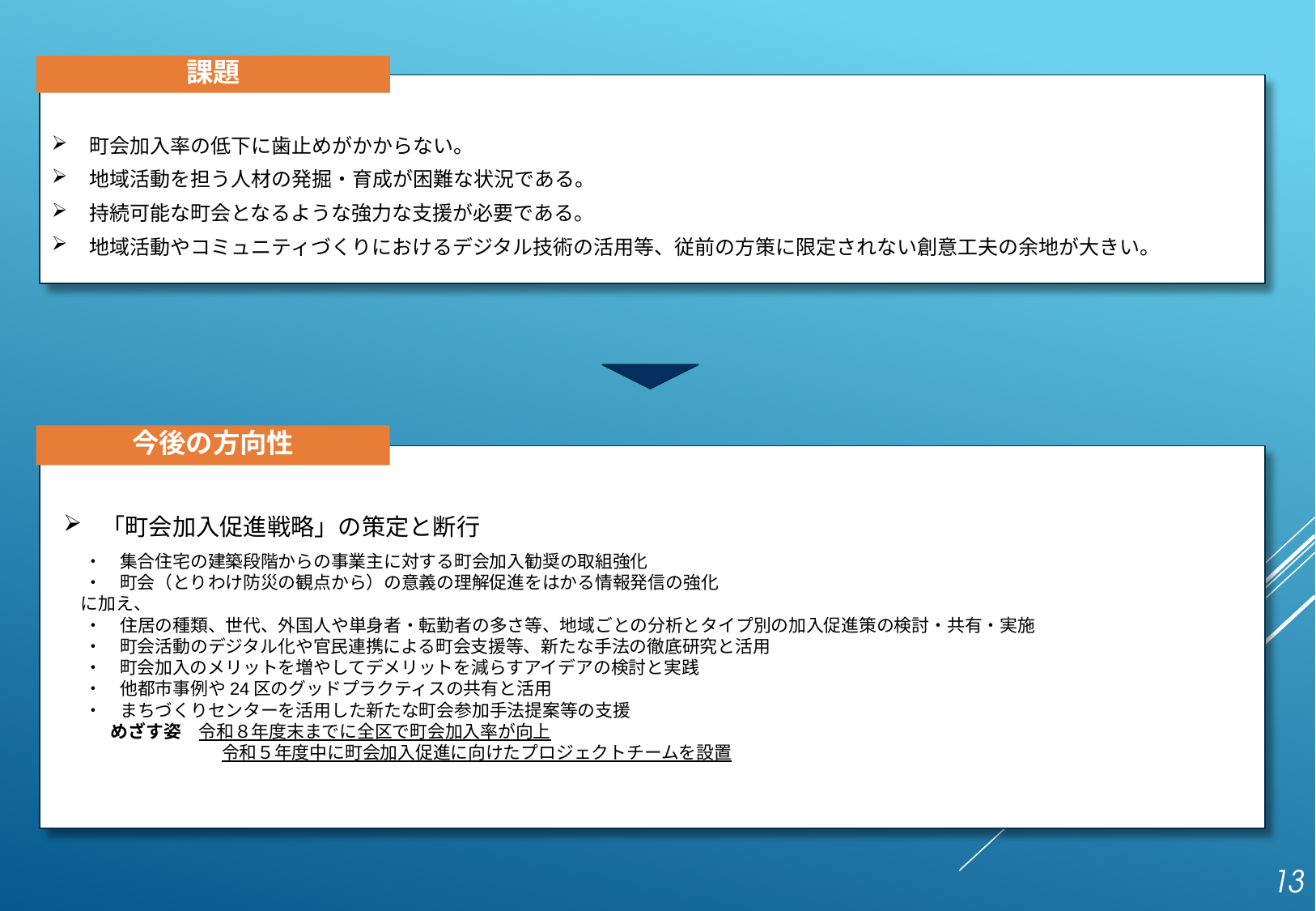

課題

町会加入率の低下に歯止めがかからない。
地域活動を担う人材の発掘・育成が困難な状況である。
持続可能な町会となるような強力な支援が必要である。
地域活動やコミュニティづくりにおけるデジタル技術の活用等、従前の方策に限定されない創意工夫の余地が大きい。

今後の方向性
「町会加入促進戦略」の策定と断行
　 ・　集合住宅の建築段階からの事業主に対する町会加入勧奨の取組強化
　 ・　町会（とりわけ防災の観点から）の意義の理解促進をはかる情報発信の強化
　に加え、
　 ・　住居の種類、世代、外国人や単身者・転勤者の多さ等、地域ごとの分析とタイプ別の加入促進策の検討・共有・実施
　 ・　町会活動のデジタル化や官民連携による町会支援等、新たな手法の徹底研究と活用
　 ・　町会加入のメリットを増やしてデメリットを減らすアイデアの検討と実践
　 ・　他都市事例や24区のグッドプラクティスの共有と活用
　 ・　まちづくりセンターを活用した新たな町会参加手法提案等の支援
 　 　めざす姿　令和８年度末までに全区で町会加入率が向上
　　　　　　　　　令和５年度中に町会加入促進に向けたプロジェクトチームを設置
13